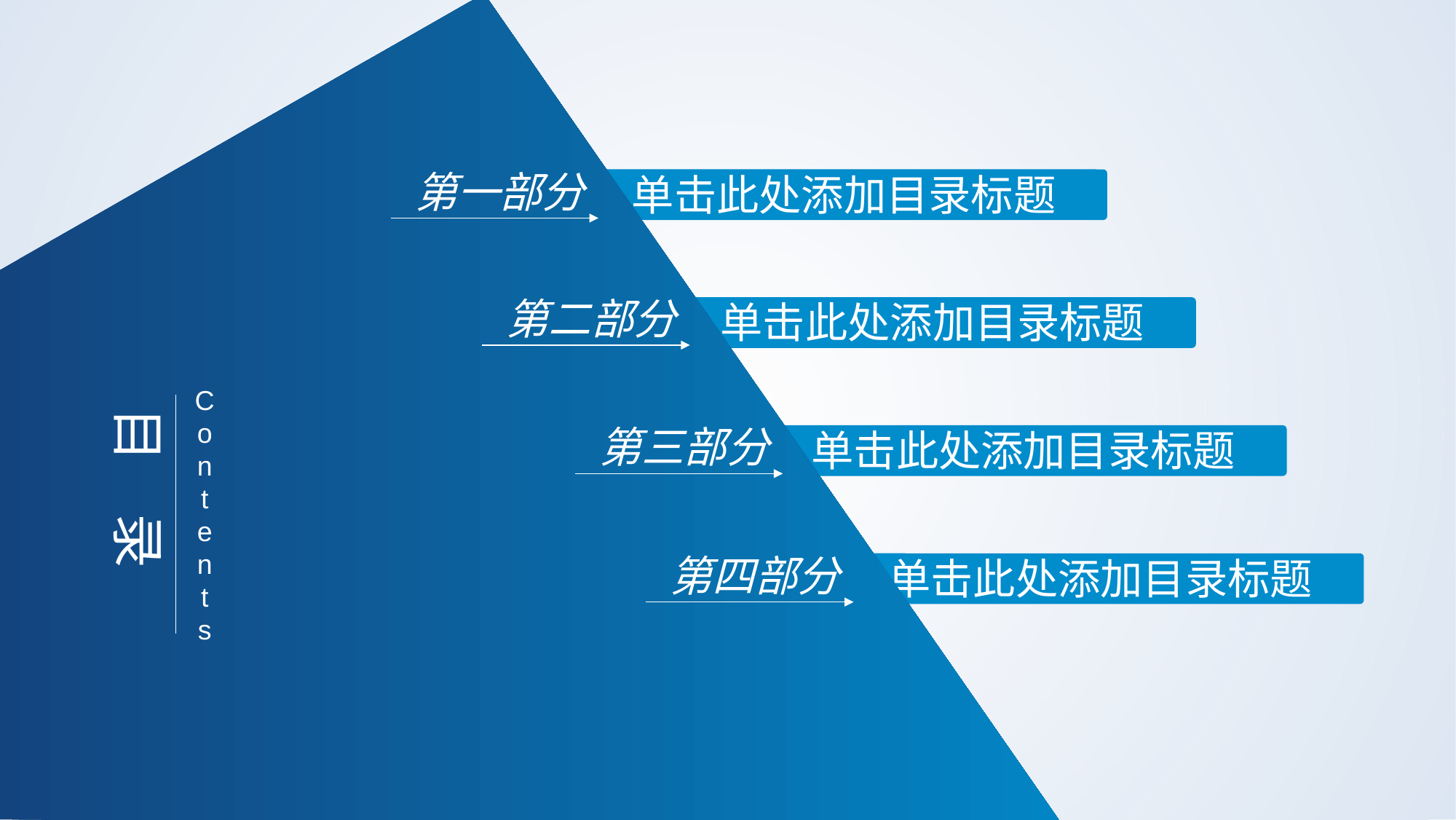

第一部分
单击此处添加目录标题

第二部分
单击此处添加目录标题

C
o
n
t
e
n
t
s
目  录
第三部分
单击此处添加目录标题

第四部分
单击此处添加目录标题